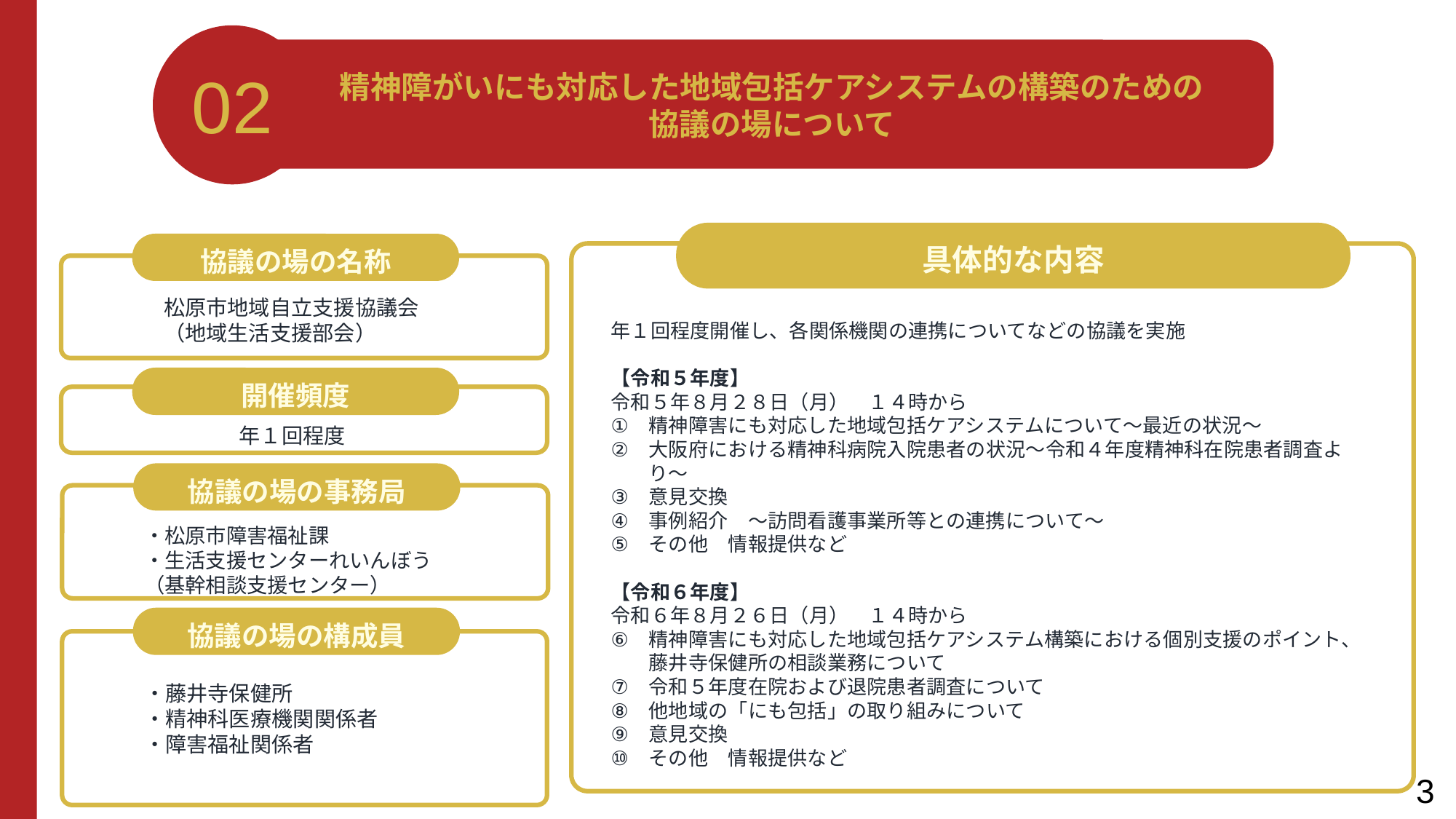

02

精神障がいにも対応した地域包括ケアシステムの構築のための
協議の場について
具体的な内容
協議の場の名称

松原市地域自立支援協議会
（地域生活支援部会）
年１回程度開催し、各関係機関の連携についてなどの協議を実施

【令和５年度】
令和５年８月２８日（月）　１４時から
精神障害にも対応した地域包括ケアシステムについて～最近の状況～
大阪府における精神科病院入院患者の状況～令和４年度精神科在院患者調査より～
意見交換
事例紹介　～訪問看護事業所等との連携について～
その他　情報提供など

【令和６年度】
令和６年８月２６日（月）　１４時から
精神障害にも対応した地域包括ケアシステム構築における個別支援のポイント、藤井寺保健所の相談業務について
令和５年度在院および退院患者調査について
他地域の「にも包括」の取り組みについて
意見交換
その他　情報提供など

開催頻度

年１回程度
協議の場の事務局

・松原市障害福祉課
・生活支援センターれいんぼう
（基幹相談支援センター）
協議の場の構成員

・藤井寺保健所
・精神科医療機関関係者
・障害福祉関係者